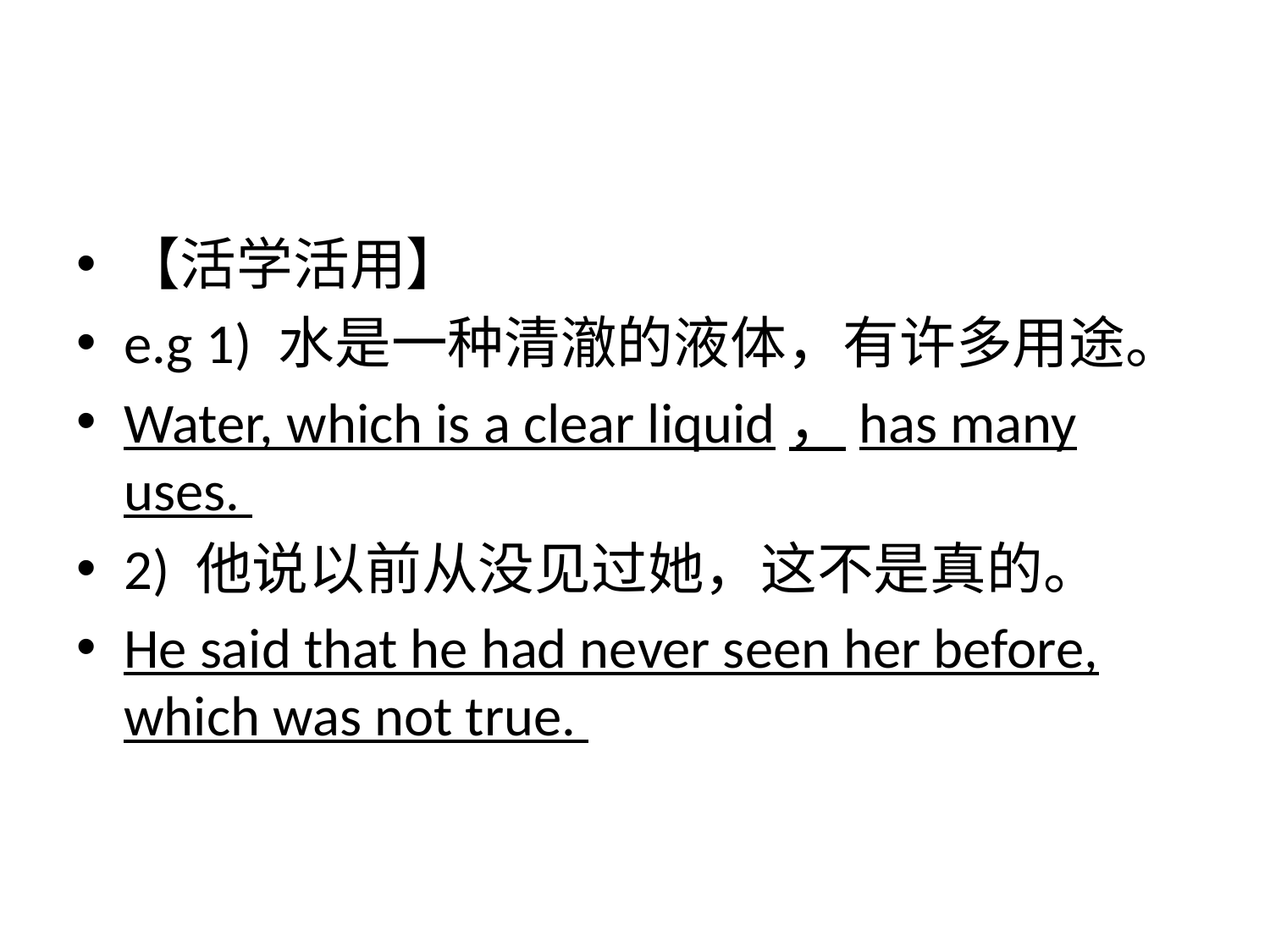

#
【活学活用】
e.g 1) 水是一种清澈的液体，有许多用途。
Water, which is a clear liquid，has many uses.
2) 他说以前从没见过她，这不是真的。
He said that he had never seen her before, which was not true.